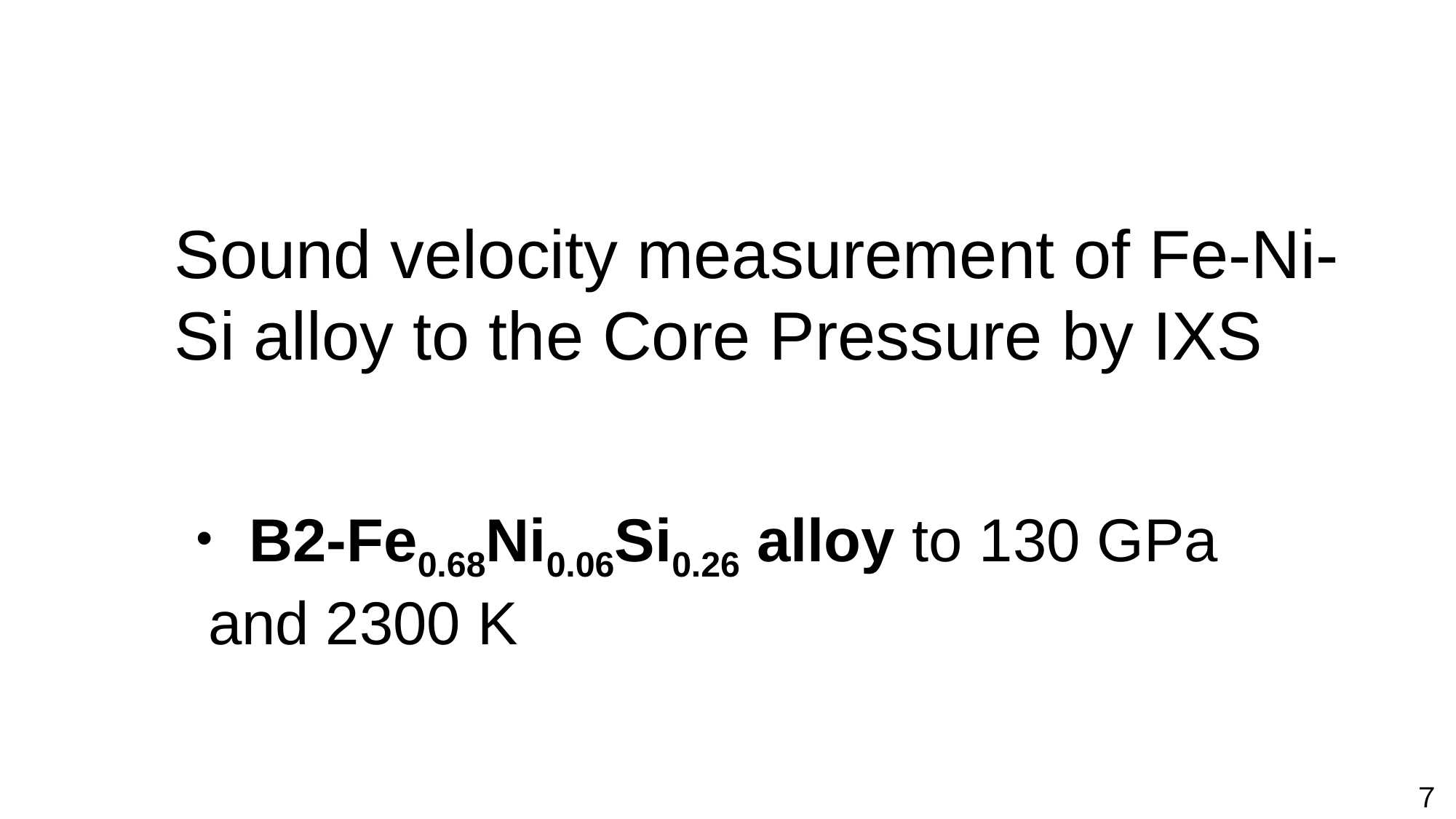

Sound velocity measurement of Fe-Ni-Si alloy to the Core Pressure by IXS

・B2-Fe0.68Ni0.06Si0.26 alloy to 130 GPa
  and 2300 K
７